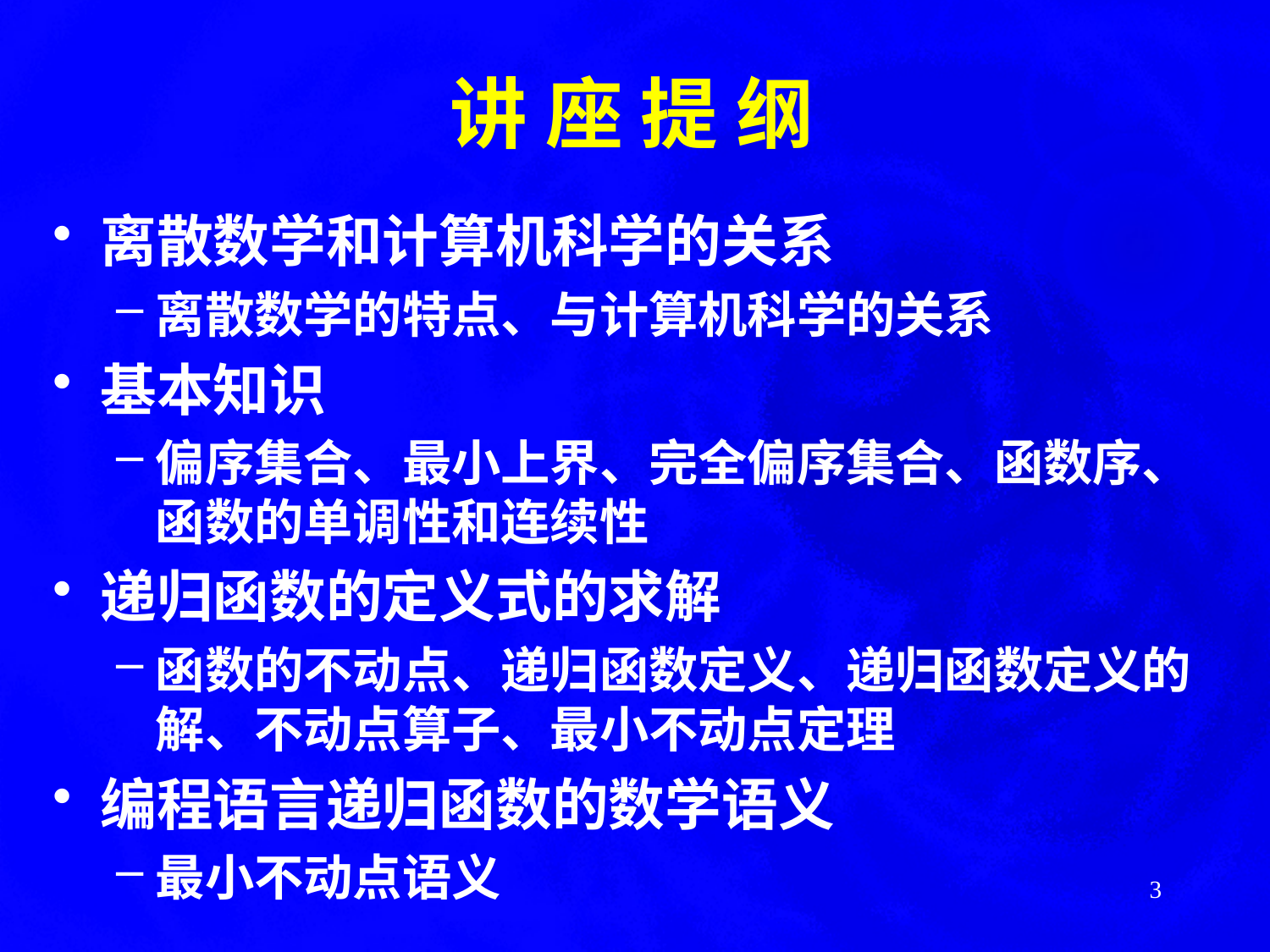

讲 座 提 纲
离散数学和计算机科学的关系
离散数学的特点、与计算机科学的关系
基本知识
偏序集合、最小上界、完全偏序集合、函数序、函数的单调性和连续性
递归函数的定义式的求解
函数的不动点、递归函数定义、递归函数定义的解、不动点算子、最小不动点定理
编程语言递归函数的数学语义
最小不动点语义
3